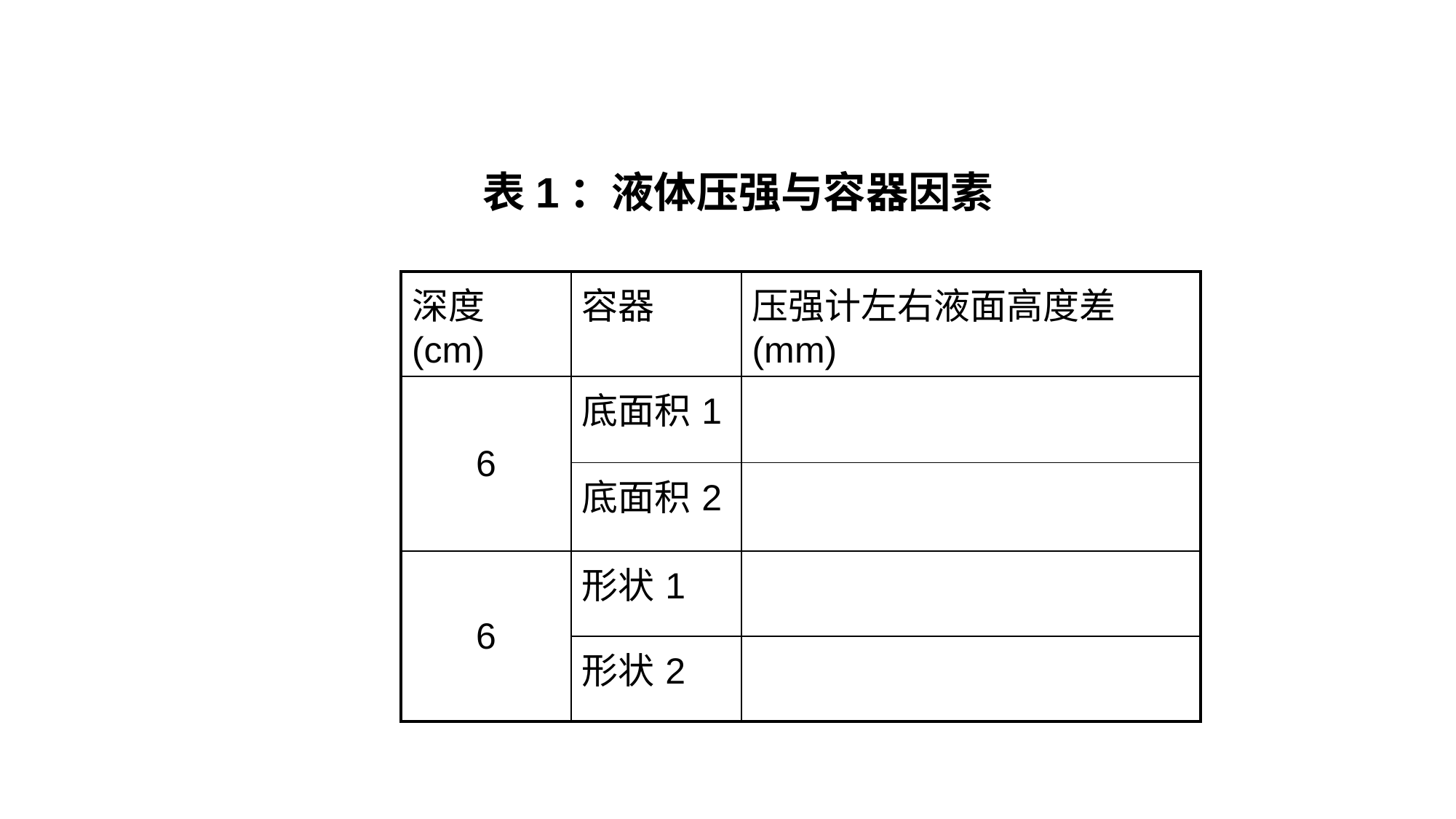

表1：液体压强与容器因素
| 深度(cm) | 容器 | 压强计左右液面高度差(mm) |
| --- | --- | --- |
| 6 | 底面积1 |  |
|  | 底面积2 |  |
| 6 | 形状1 |  |
|  | 形状2 |  |